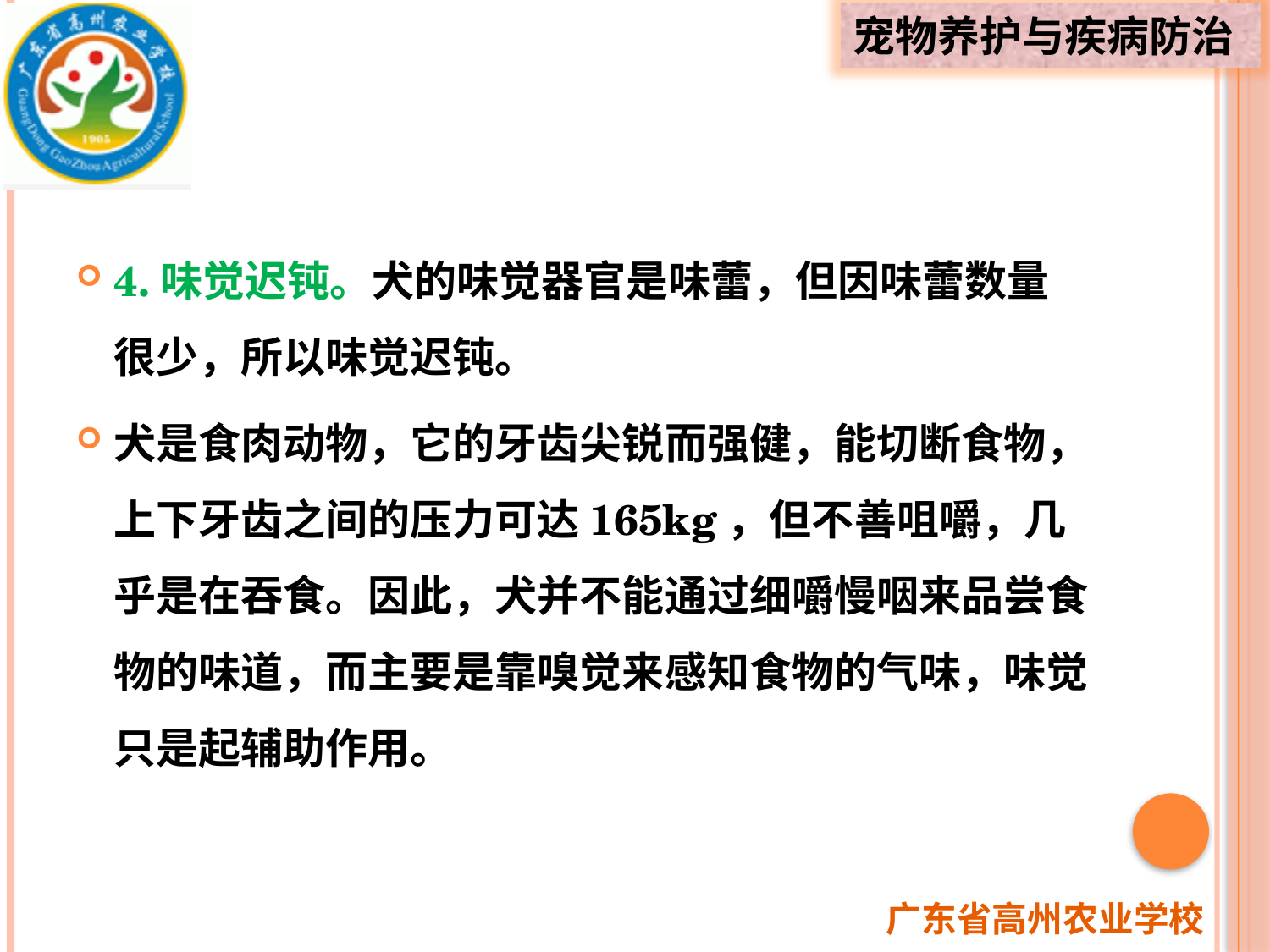

4.味觉迟钝。犬的味觉器官是味蕾，但因味蕾数量很少，所以味觉迟钝。
犬是食肉动物，它的牙齿尖锐而强健，能切断食物，上下牙齿之间的压力可达165kg，但不善咀嚼，几乎是在吞食。因此，犬并不能通过细嚼慢咽来品尝食物的味道，而主要是靠嗅觉来感知食物的气味，味觉只是起辅助作用。